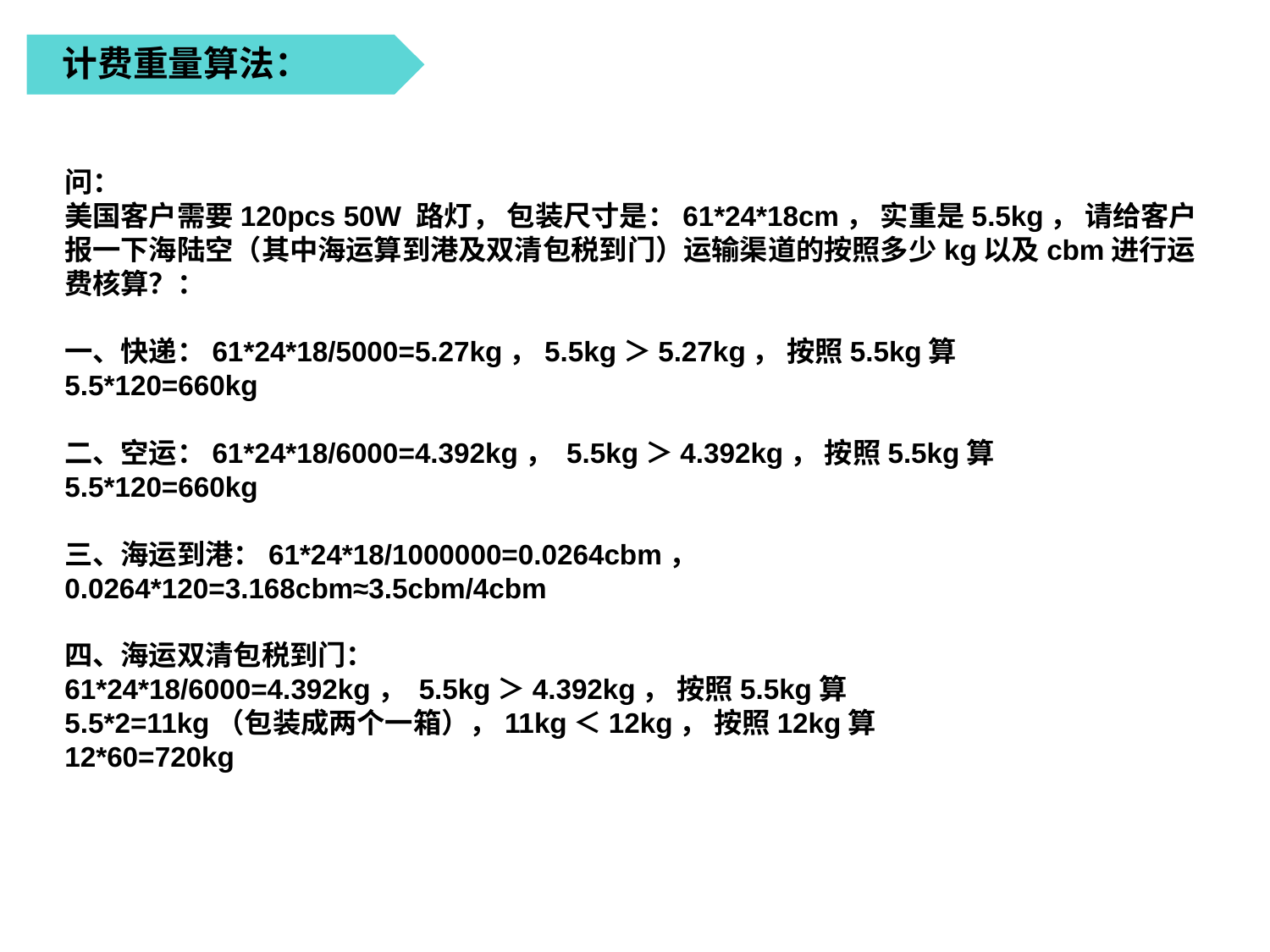

计费重量算法：

问：
美国客户需要120pcs 50W 路灯， 包装尺寸是：61*24*18cm， 实重是5.5kg， 请给客户报一下海陆空（其中海运算到港及双清包税到门）运输渠道的按照多少kg以及cbm进行运费核算？：

一、快递：61*24*18/5000=5.27kg，5.5kg＞5.27kg， 按照5.5kg算
5.5*120=660kg

二、空运：61*24*18/6000=4.392kg， 5.5kg＞4.392kg， 按照5.5kg算
5.5*120=660kg

三、海运到港：61*24*18/1000000=0.0264cbm，
0.0264*120=3.168cbm≈3.5cbm/4cbm

四、海运双清包税到门：
61*24*18/6000=4.392kg， 5.5kg＞4.392kg， 按照5.5kg算
5.5*2=11kg（包装成两个一箱），11kg＜12kg， 按照12kg算
12*60=720kg